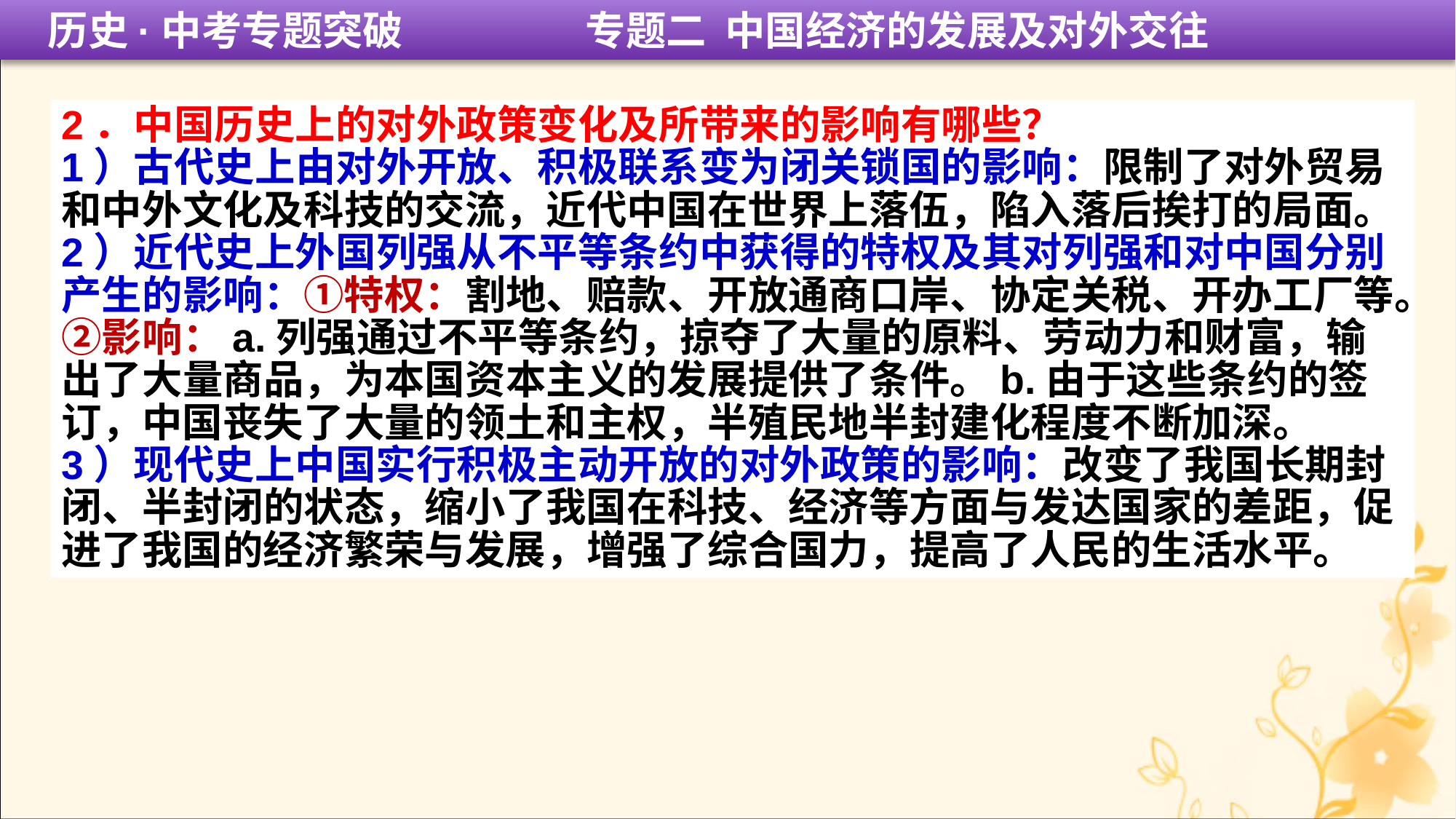

历史·中考专题突破                    专题二  中国经济的发展及对外交往
2．中国历史上的对外政策变化及所带来的影响有哪些？
1）古代史上由对外开放、积极联系变为闭关锁国的影响：限制了对外贸易和中外文化及科技的交流，近代中国在世界上落伍，陷入落后挨打的局面。
2）近代史上外国列强从不平等条约中获得的特权及其对列强和对中国分别产生的影响：①特权：割地、赔款、开放通商口岸、协定关税、开办工厂等。②影响：a.列强通过不平等条约，掠夺了大量的原料、劳动力和财富，输出了大量商品，为本国资本主义的发展提供了条件。b.由于这些条约的签订，中国丧失了大量的领土和主权，半殖民地半封建化程度不断加深。
3）现代史上中国实行积极主动开放的对外政策的影响：改变了我国长期封闭、半封闭的状态，缩小了我国在科技、经济等方面与发达国家的差距，促进了我国的经济繁荣与发展，增强了综合国力，提高了人民的生活水平。